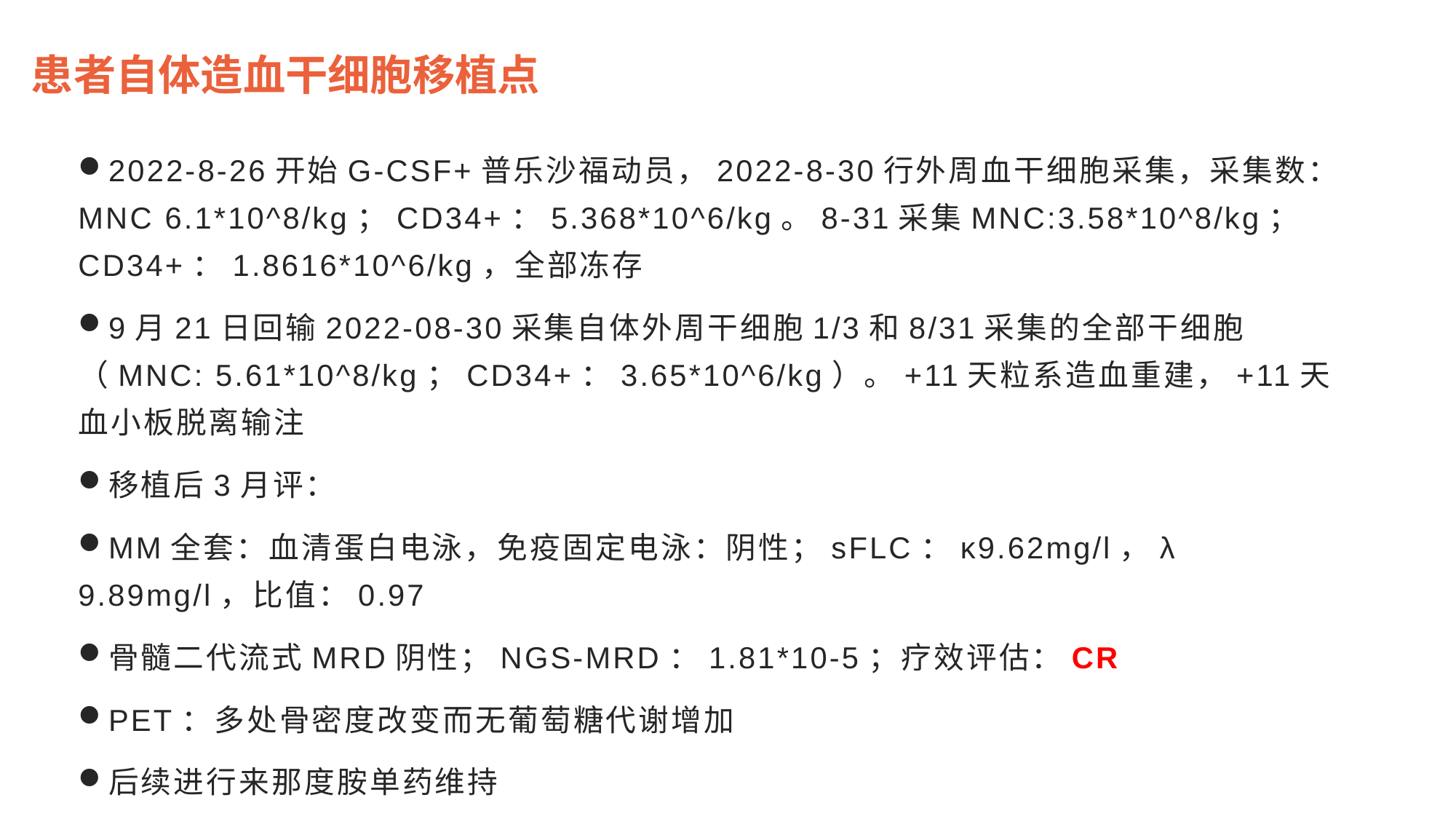

患者自体造血干细胞移植点
2022-8-26开始G-CSF+普乐沙福动员，2022-8-30行外周血干细胞采集，采集数：MNC 6.1*10^8/kg；CD34+：5.368*10^6/kg。8-31采集MNC:3.58*10^8/kg；CD34+：1.8616*10^6/kg，全部冻存
9月21日回输2022-08-30采集自体外周干细胞1/3和8/31采集的全部干细胞（MNC: 5.61*10^8/kg；CD34+：3.65*10^6/kg）。+11天粒系造血重建，+11天血小板脱离输注
移植后3月评：
MM全套：血清蛋白电泳，免疫固定电泳：阴性；sFLC：κ9.62mg/l，λ 9.89mg/l，比值：0.97
骨髓二代流式MRD阴性；NGS-MRD：1.81*10-5；疗效评估：CR
PET：多处骨密度改变而无葡萄糖代谢增加
后续进行来那度胺单药维持